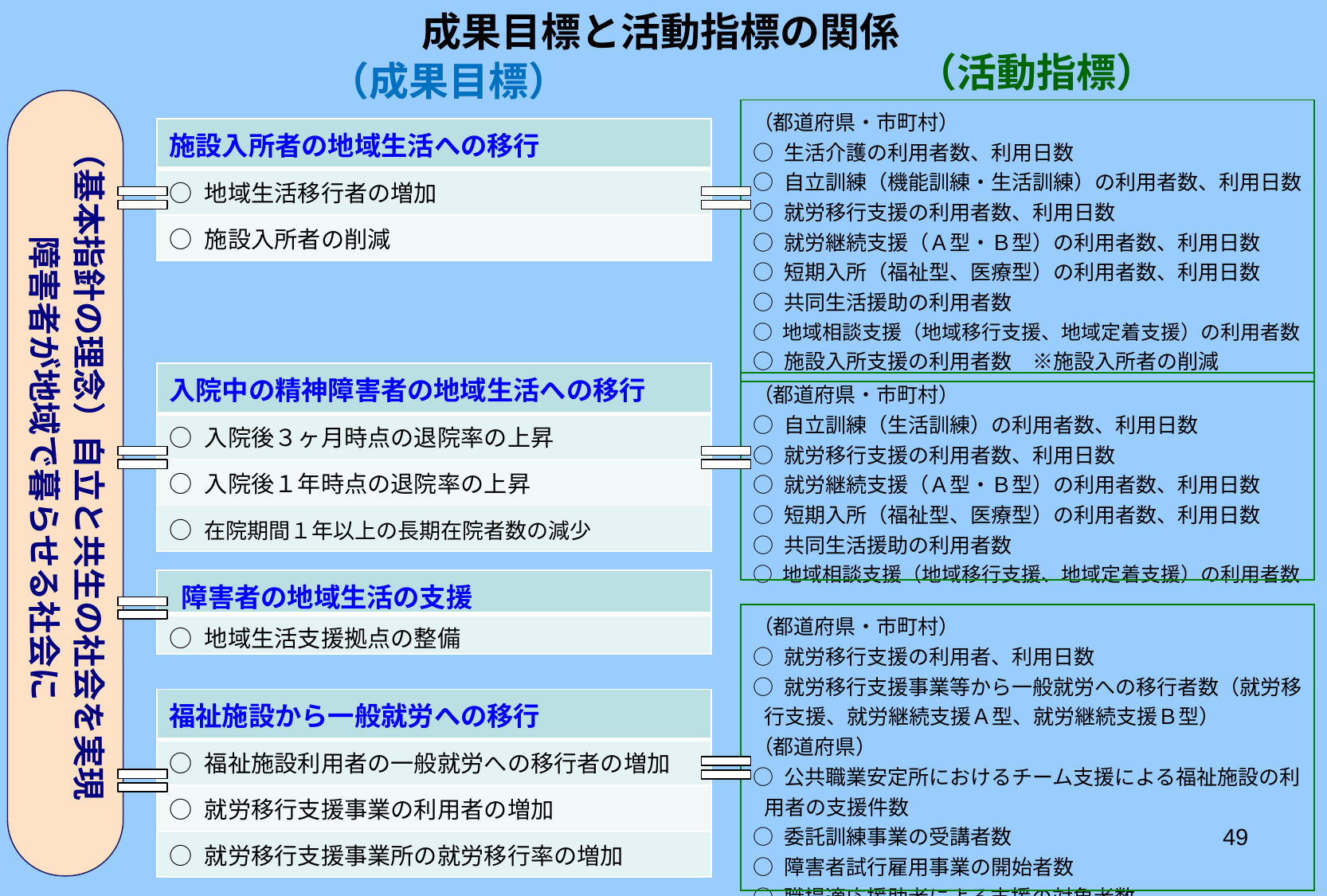

成果目標と活動指標の関係
（基本指針の理念）自立と共生の社会を実現
障害者が地域で暮らせる社会に
（活動指標）
（成果目標）

| （都道府県・市町村） ○ 生活介護の利用者数、利用日数 ○ 自立訓練（機能訓練・生活訓練）の利用者数、利用日数 ○ 就労移行支援の利用者数、利用日数 ○ 就労継続支援（Ａ型・Ｂ型）の利用者数、利用日数 ○ 短期入所（福祉型、医療型）の利用者数、利用日数 ○ 共同生活援助の利用者数 ○ 地域相談支援（地域移行支援、地域定着支援）の利用者数 ○ 施設入所支援の利用者数　※施設入所者の削減 |
| --- |
| 施設入所者の地域生活への移行 |
| --- |
| ○ 地域生活移行者の増加 |
| ○ 施設入所者の削減 |

| 入院中の精神障害者の地域生活への移行 |
| --- |
| ○ 入院後３ヶ月時点の退院率の上昇 |
| ○ 入院後１年時点の退院率の上昇 |
| ○ 在院期間１年以上の長期在院者数の減少 |
| （都道府県・市町村） ○ 自立訓練（生活訓練）の利用者数、利用日数 ○ 就労移行支援の利用者数、利用日数 ○ 就労継続支援（Ａ型・Ｂ型）の利用者数、利用日数 ○ 短期入所（福祉型、医療型）の利用者数、利用日数 ○ 共同生活援助の利用者数 ○ 地域相談支援（地域移行支援、地域定着支援）の利用者数 |
| --- |

| 障害者の地域生活の支援 |
| --- |
| ○ 地域生活支援拠点の整備 |

| （都道府県・市町村） ○ 就労移行支援の利用者、利用日数 ○ 就労移行支援事業等から一般就労への移行者数（就労移行支援、就労継続支援Ａ型、就労継続支援Ｂ型） （都道府県） ○ 公共職業安定所におけるチーム支援による福祉施設の利用者の支援件数 ○ 委託訓練事業の受講者数 ○ 障害者試行雇用事業の開始者数 ○ 職場適応援助者による支援の対象者数 ○ 障害者就業・生活支援センター事業の支援対象者数 |
| --- |
| 福祉施設から一般就労への移行 |
| --- |
| ○ 福祉施設利用者の一般就労への移行者の増加 |
| ○ 就労移行支援事業の利用者の増加 |
| ○ 就労移行支援事業所の就労移行率の増加 |

49